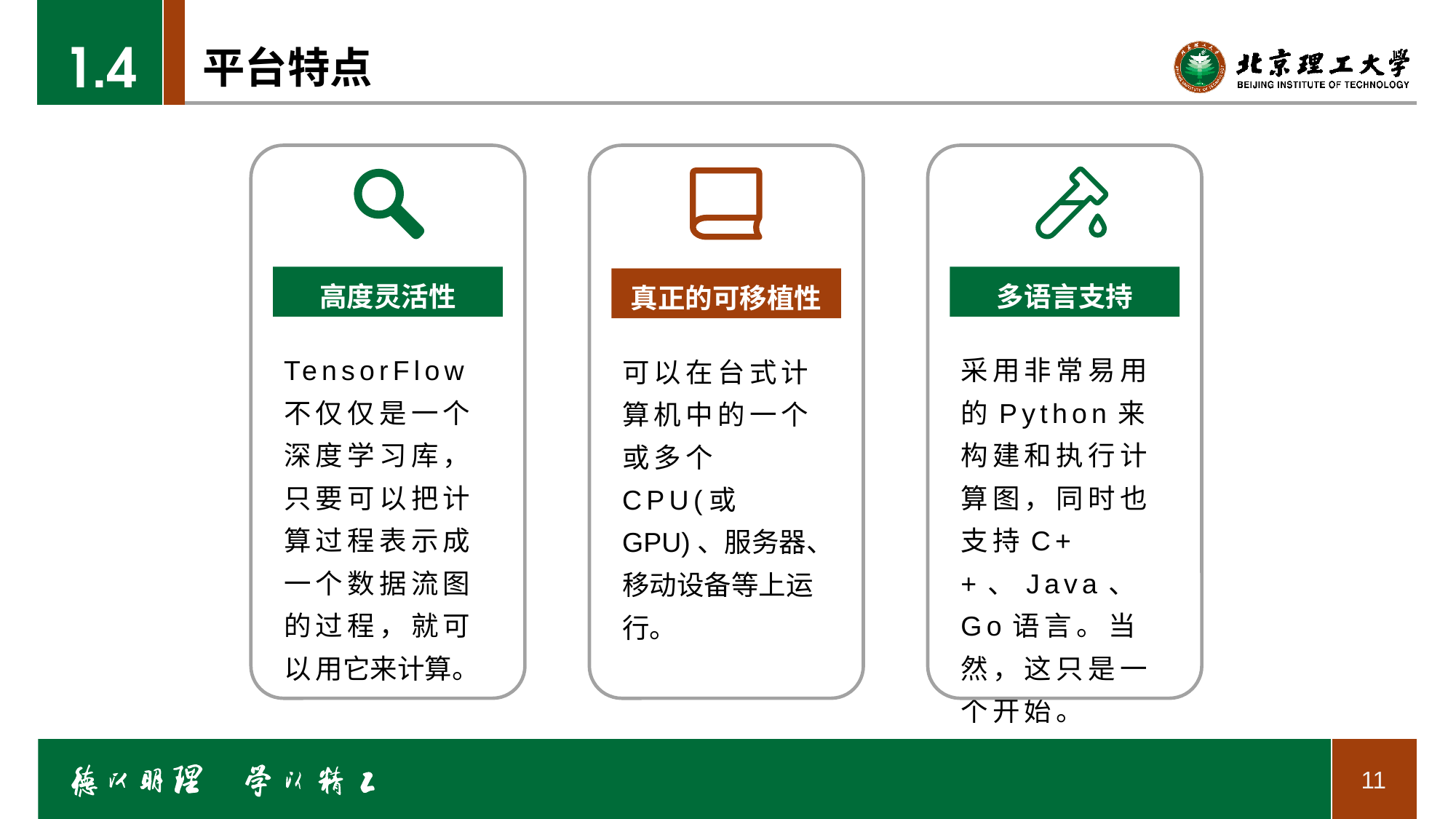

1.4
# 平台特点

高度灵活性
多语言支持
真正的可移植性
TensorFlow不仅仅是一个深度学习库，只要可以把计算过程表示成一个数据流图的过程，就可以用它来计算。
采用非常易用的Python来构建和执行计算图，同时也支持C++、Java、Go语言。当然，这只是一个开始。
可以在台式计算机中的一个或多个CPU(或GPU)、服务器、移动设备等上运行。